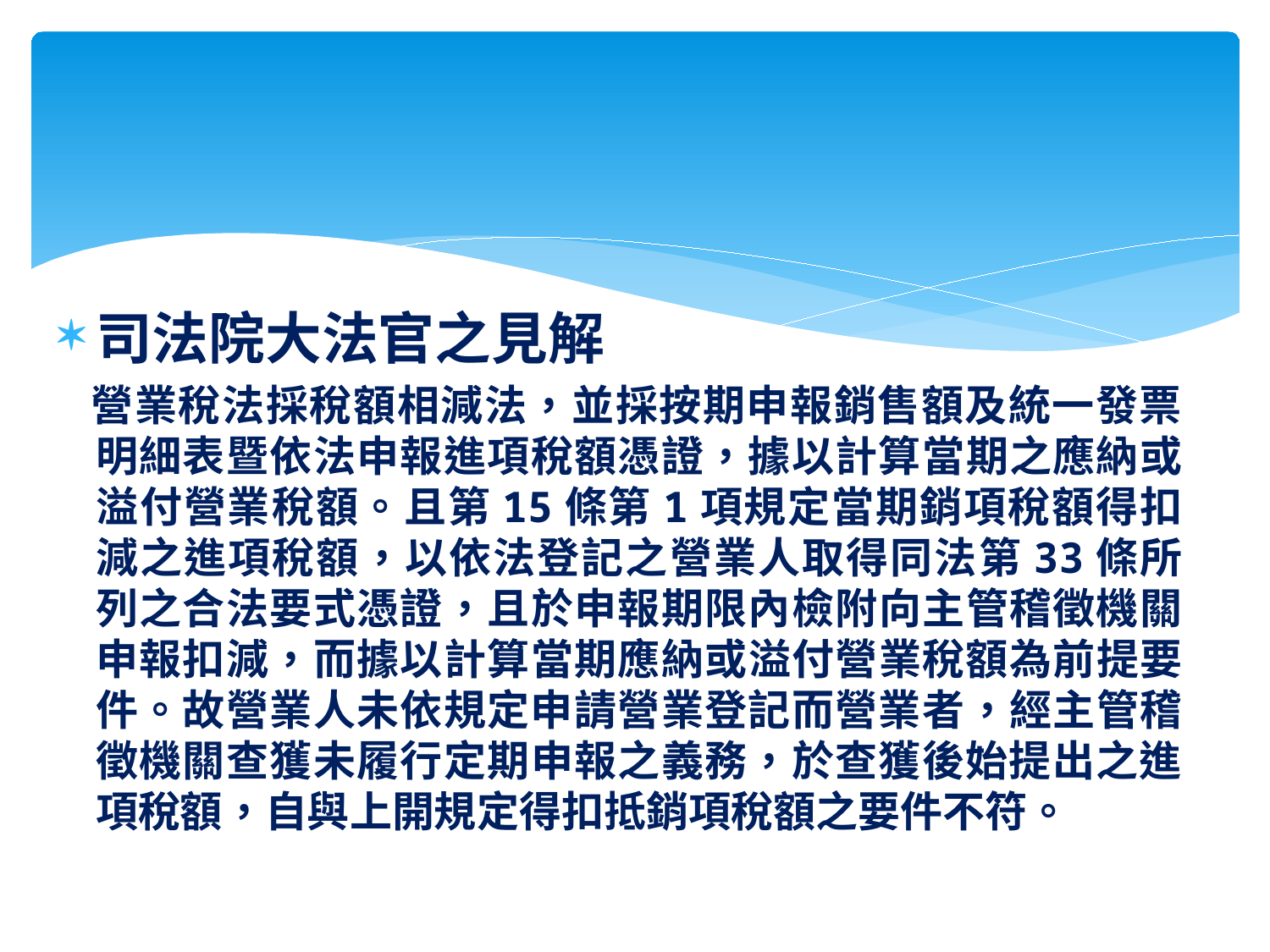

司法院大法官之見解
  營業稅法採稅額相減法，並採按期申報銷售額及統一發票明細表暨依法申報進項稅額憑證，據以計算當期之應納或溢付營業稅額。且第15條第1項規定當期銷項稅額得扣減之進項稅額，以依法登記之營業人取得同法第33條所列之合法要式憑證，且於申報期限內檢附向主管稽徵機關申報扣減，而據以計算當期應納或溢付營業稅額為前提要件。故營業人未依規定申請營業登記而營業者，經主管稽徵機關查獲未履行定期申報之義務，於查獲後始提出之進項稅額，自與上開規定得扣抵銷項稅額之要件不符。